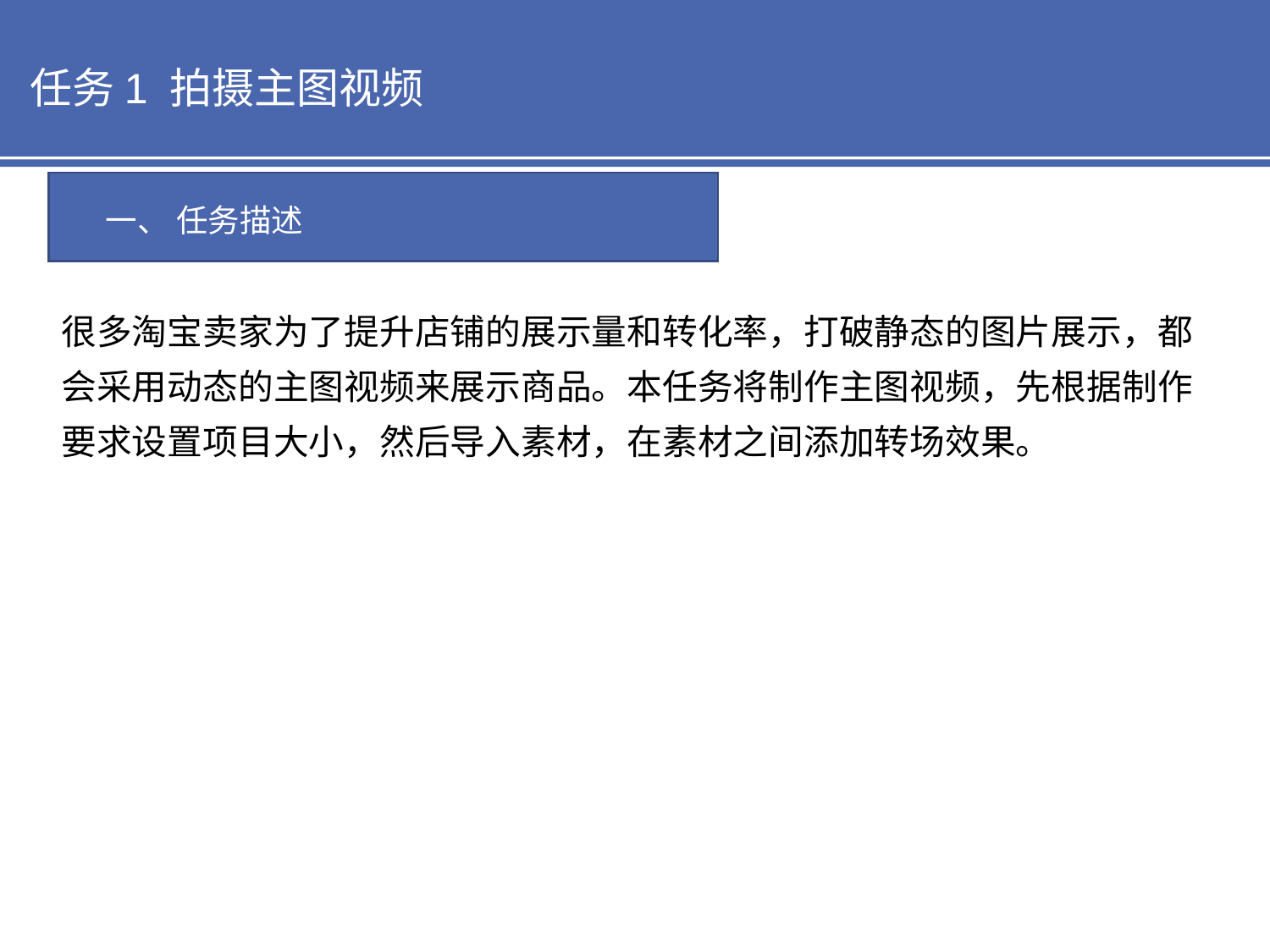

任务1 拍摄主图视频

一、 任务描述
很多淘宝卖家为了提升店铺的展示量和转化率，打破静态的图片展示，都会采用动态的主图视频来展示商品。本任务将制作主图视频，先根据制作要求设置项目大小，然后导入素材，在素材之间添加转场效果。